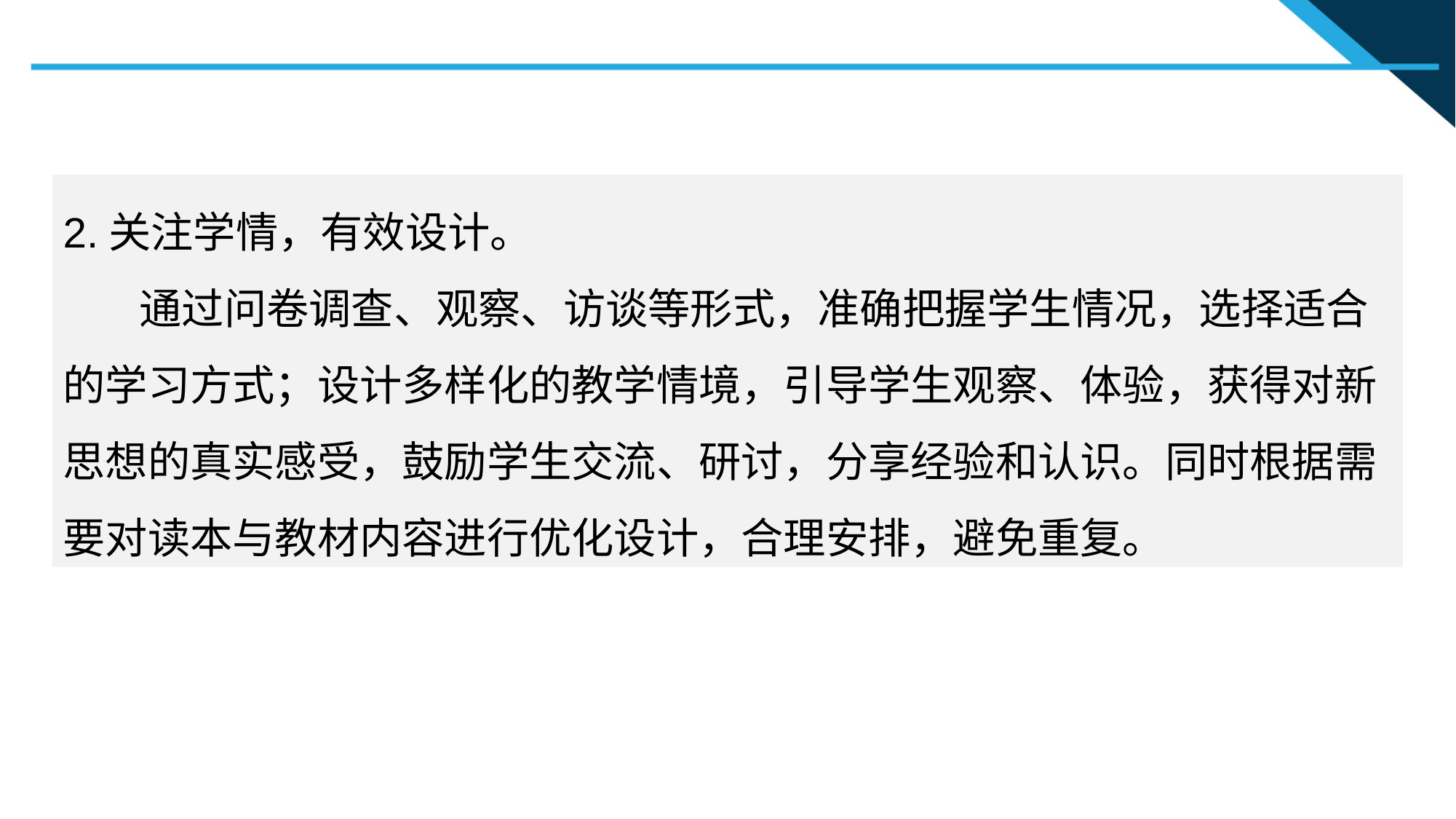

2.关注学情，有效设计。
       通过问卷调查、观察、访谈等形式，准确把握学生情况，选择适合的学习方式；设计多样化的教学情境，引导学生观察、体验，获得对新思想的真实感受，鼓励学生交流、研讨，分享经验和认识。同时根据需要对读本与教材内容进行优化设计，合理安排，避免重复。